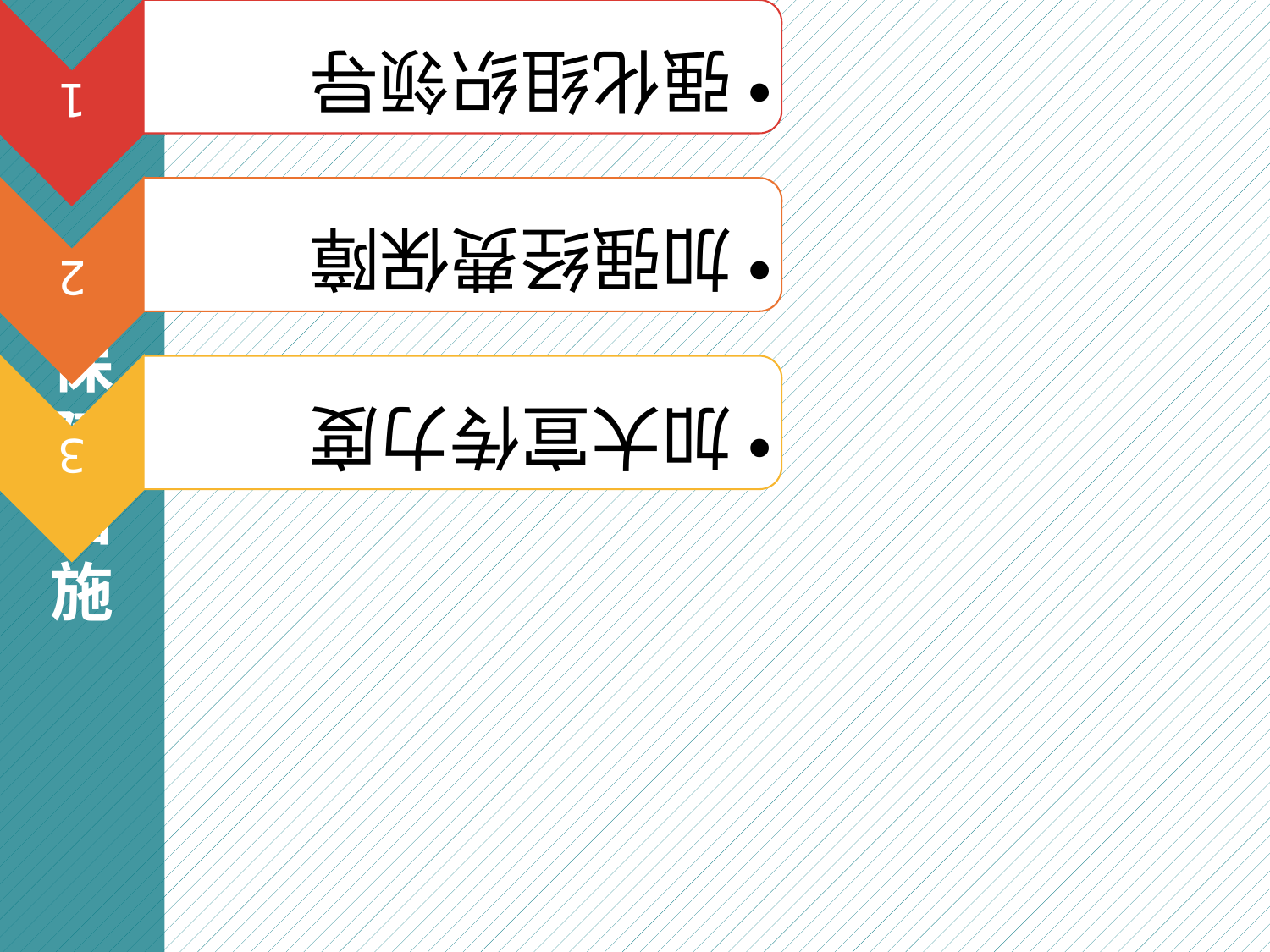

保
障
措
施
1
强化组织领导
2
加强经费保障
3
加大宣传力度